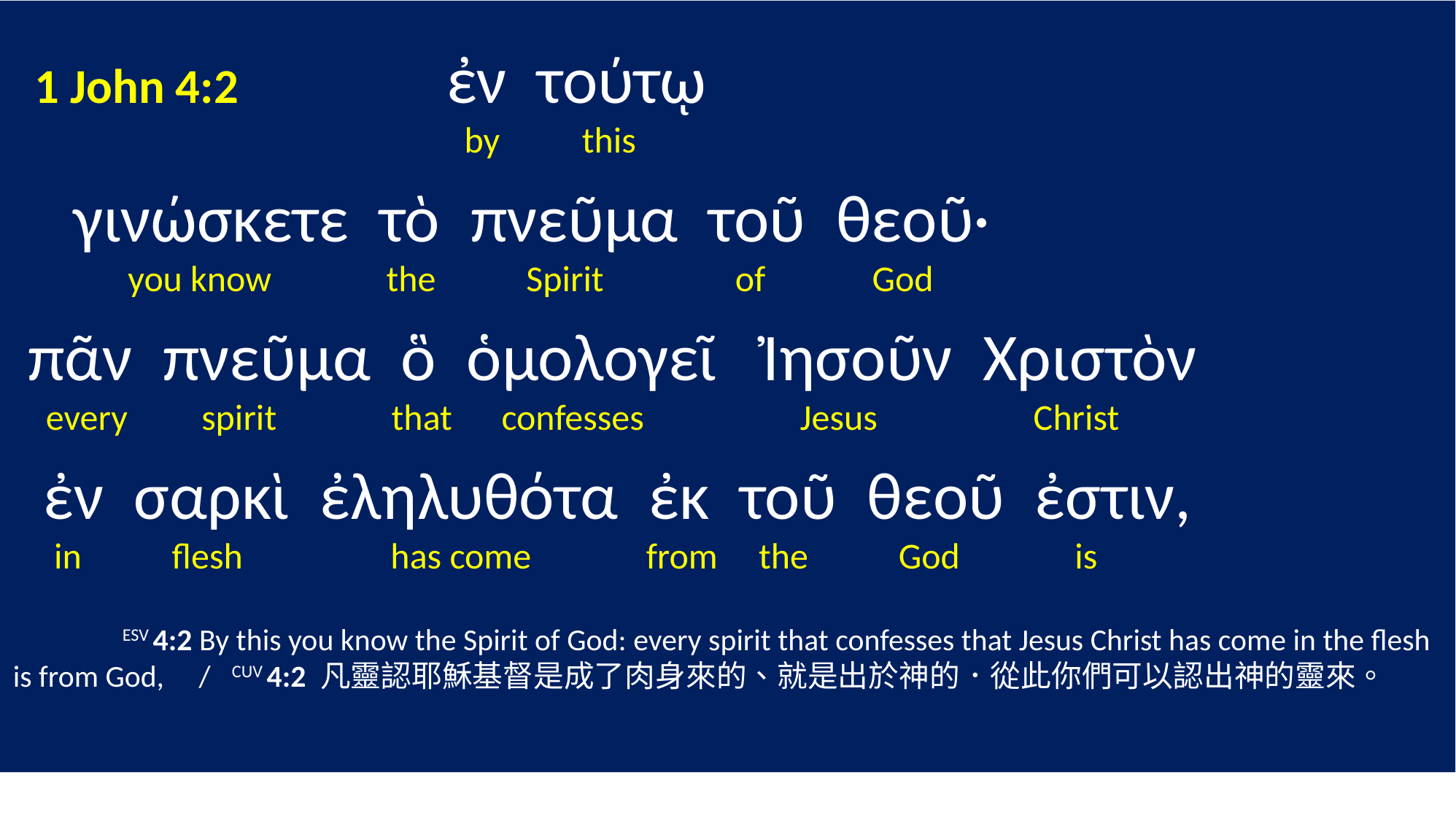

1 John 4:2                   ἐν  τούτῳ
                                                       by          this

    γινώσκετε  τὸ  πνεῦμα  τοῦ  θεοῦ·
              you know              the           Spirit                of             God

 πᾶν  πνεῦμα  ὃ  ὁμολογεῖ   Ἰησοῦν  Χριστὸν
    every         spirit              that      confesses                   Jesus                   Christ

  ἐν  σαρκὶ  ἐληλυθότα  ἐκ  τοῦ  θεοῦ  ἐστιν,
     in           flesh                  has come              from     the           God              is

	ESV 4:2 By this you know the Spirit of God: every spirit that confesses that Jesus Christ has come in the flesh is from God,     / 	CUV 4:2 凡靈認耶穌基督是成了肉身來的、就是出於神的．從此你們可以認出神的靈來。